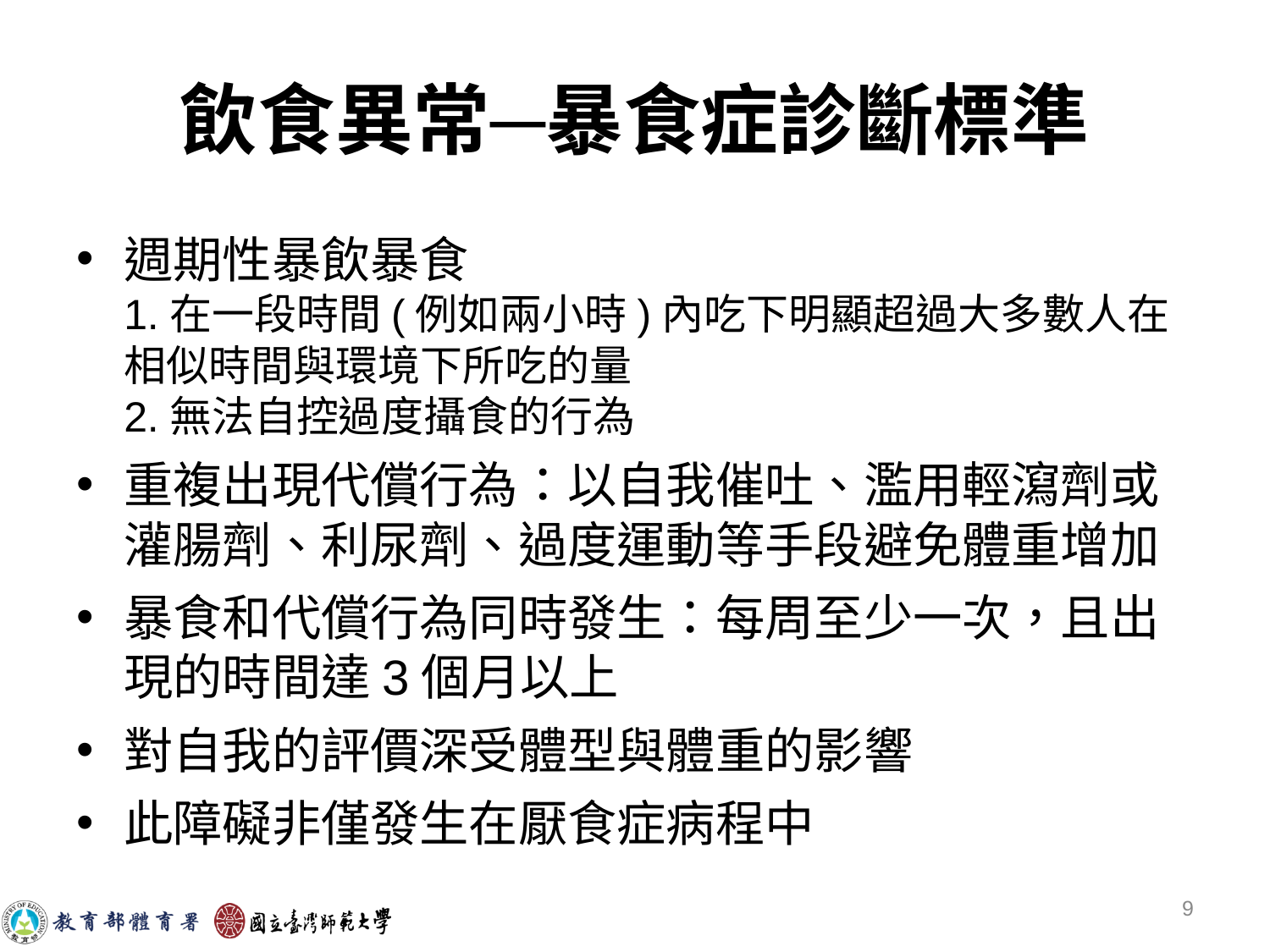

# 飲食異常─暴食症診斷標準
週期性暴飲暴食
1.在一段時間(例如兩小時)內吃下明顯超過大多數人在相似時間與環境下所吃的量
2.無法自控過度攝食的行為
重複出現代償行為：以自我催吐、濫用輕瀉劑或灌腸劑、利尿劑、過度運動等手段避免體重增加
暴食和代償行為同時發生：每周至少一次，且出現的時間達3個月以上
對自我的評價深受體型與體重的影響
此障礙非僅發生在厭食症病程中

9